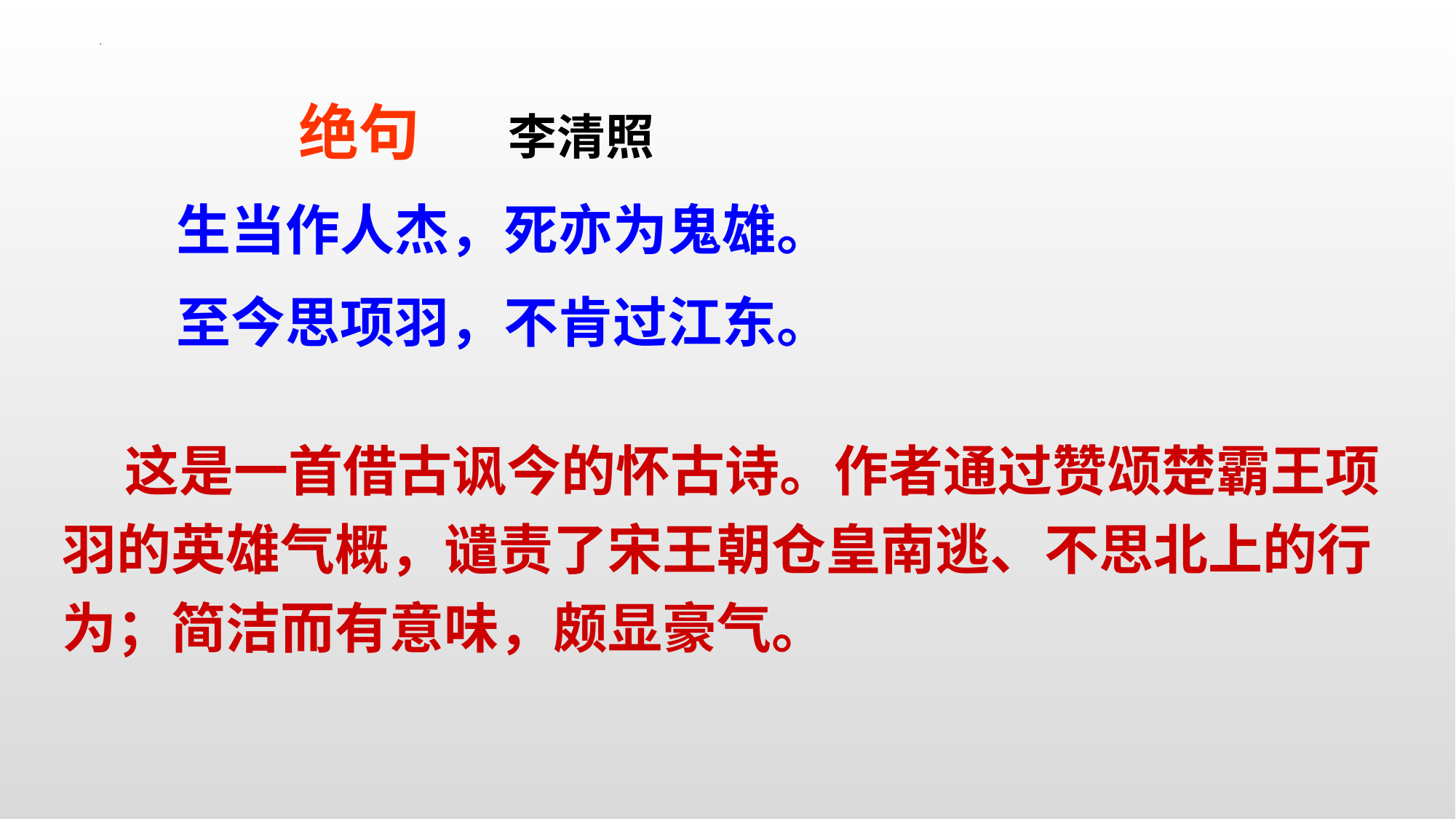

绝句        李清照
生当作人杰，死亦为鬼雄。
至今思项羽，不肯过江东。

    这是一首借古讽今的怀古诗。作者通过赞颂楚霸王项羽的英雄气概，谴责了宋王朝仓皇南逃、不思北上的行为；简洁而有意味，颇显豪气。